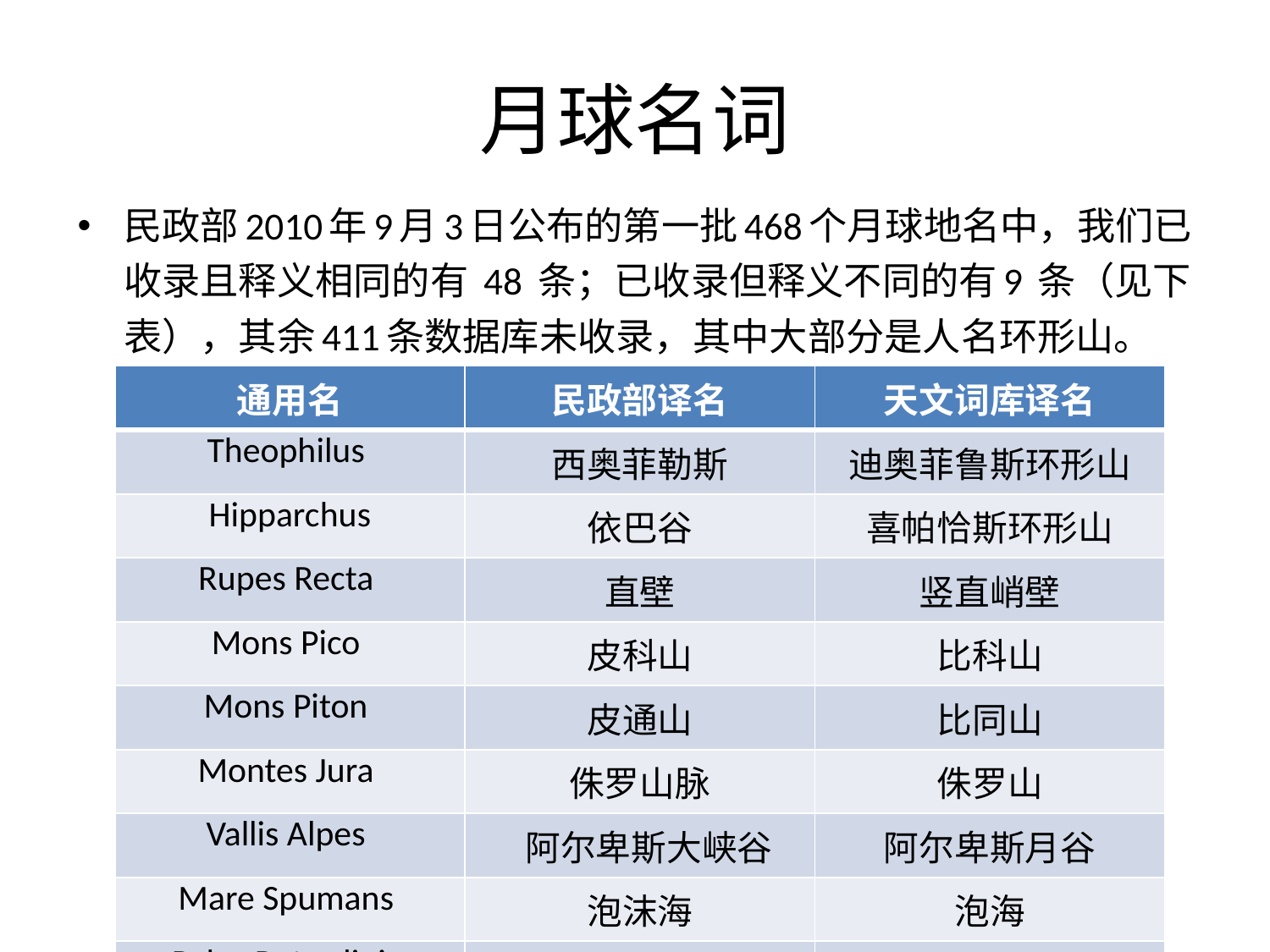

# 月球名词
民政部2010年9月3日公布的第一批468个月球地名中，我们已收录且释义相同的有 48 条；已收录但释义不同的有9 条（见下表），其余411条数据库未收录，其中大部分是人名环形山。
| 通用名 | 民政部译名 | 天文词库译名 |
| --- | --- | --- |
| Theophilus | 西奥菲勒斯 | 迪奥菲鲁斯环形山 |
| Hipparchus | 依巴谷 | 喜帕恰斯环形山 |
| Rupes Recta | 直壁 | 竖直峭壁 |
| Mons Pico | 皮科山 | 比科山 |
| Mons Piton | 皮通山 | 比同山 |
| Montes Jura | 侏罗山脉 | 侏罗山 |
| Vallis Alpes | 阿尔卑斯大峡谷 | 阿尔卑斯月谷 |
| Mare Spumans | 泡沫海 | 泡海 |
| Palus Putredinis | 腐沼 | 凋沼 |